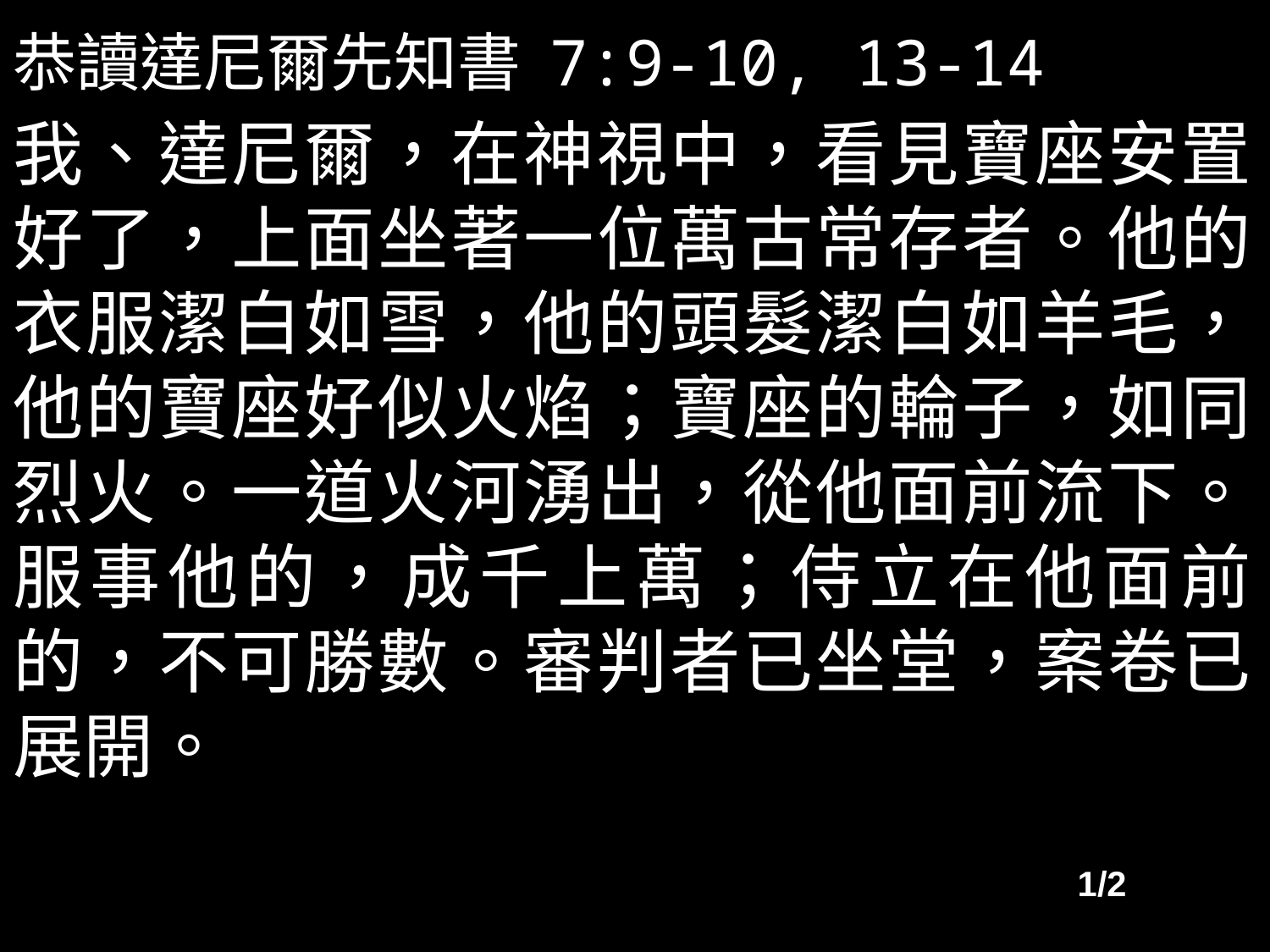

恭讀達尼爾先知書 7:9-10, 13-14
我、達尼爾，在神視中，看見寶座安置好了，上面坐著一位萬古常存者。他的衣服潔白如雪，他的頭髮潔白如羊毛，他的寶座好似火焰；寶座的輪子，如同烈火。一道火河湧出，從他面前流下。服事他的，成千上萬；侍立在他面前的，不可勝數。審判者已坐堂，案卷已展開。
1/2